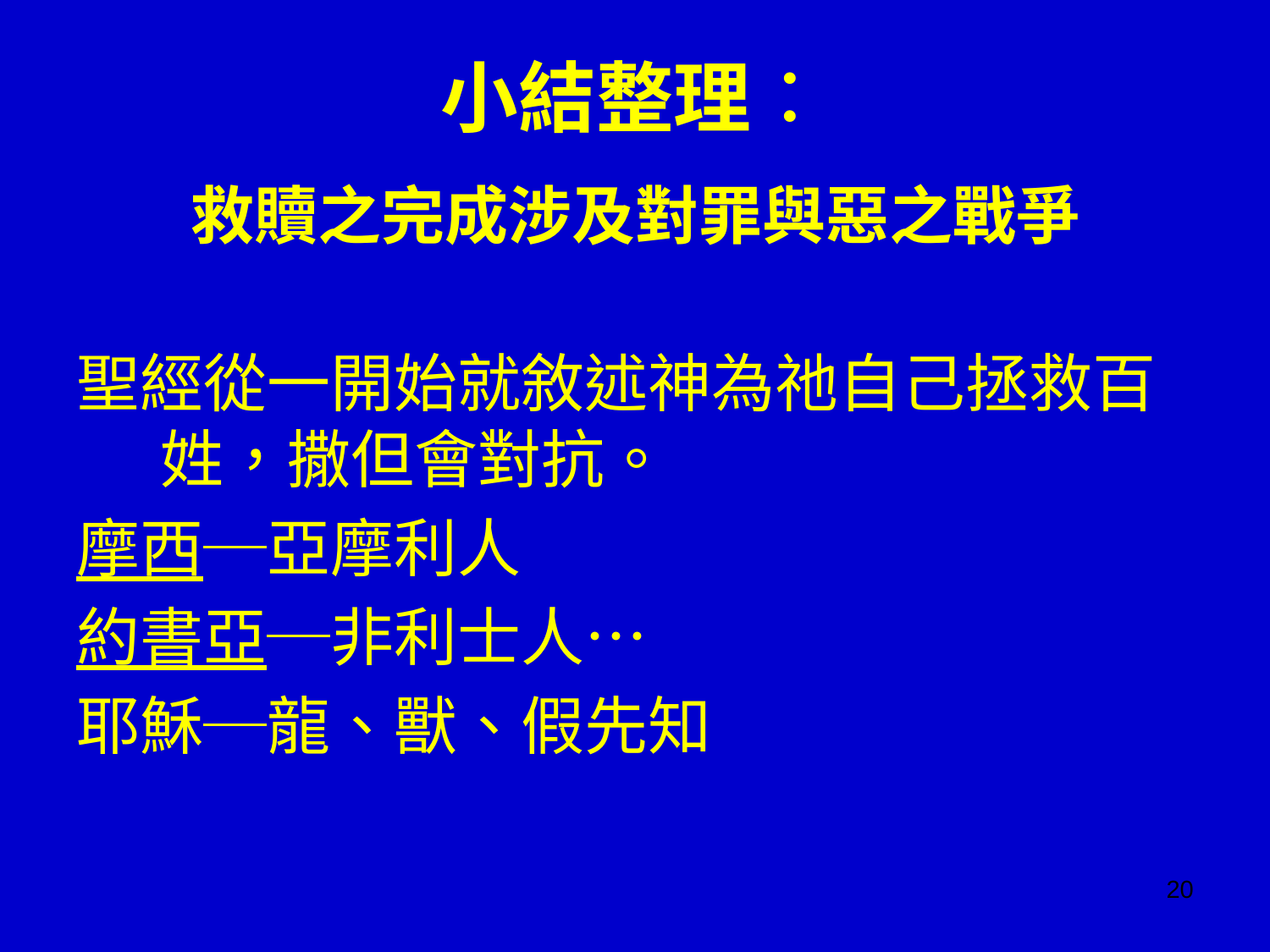

# 小結整理：
救贖之完成涉及對罪與惡之戰爭

聖經從一開始就敘述神為祂自己拯救百姓，撒但會對抗。
摩西─亞摩利人
約書亞─非利士人…
耶穌─龍、獸、假先知
20